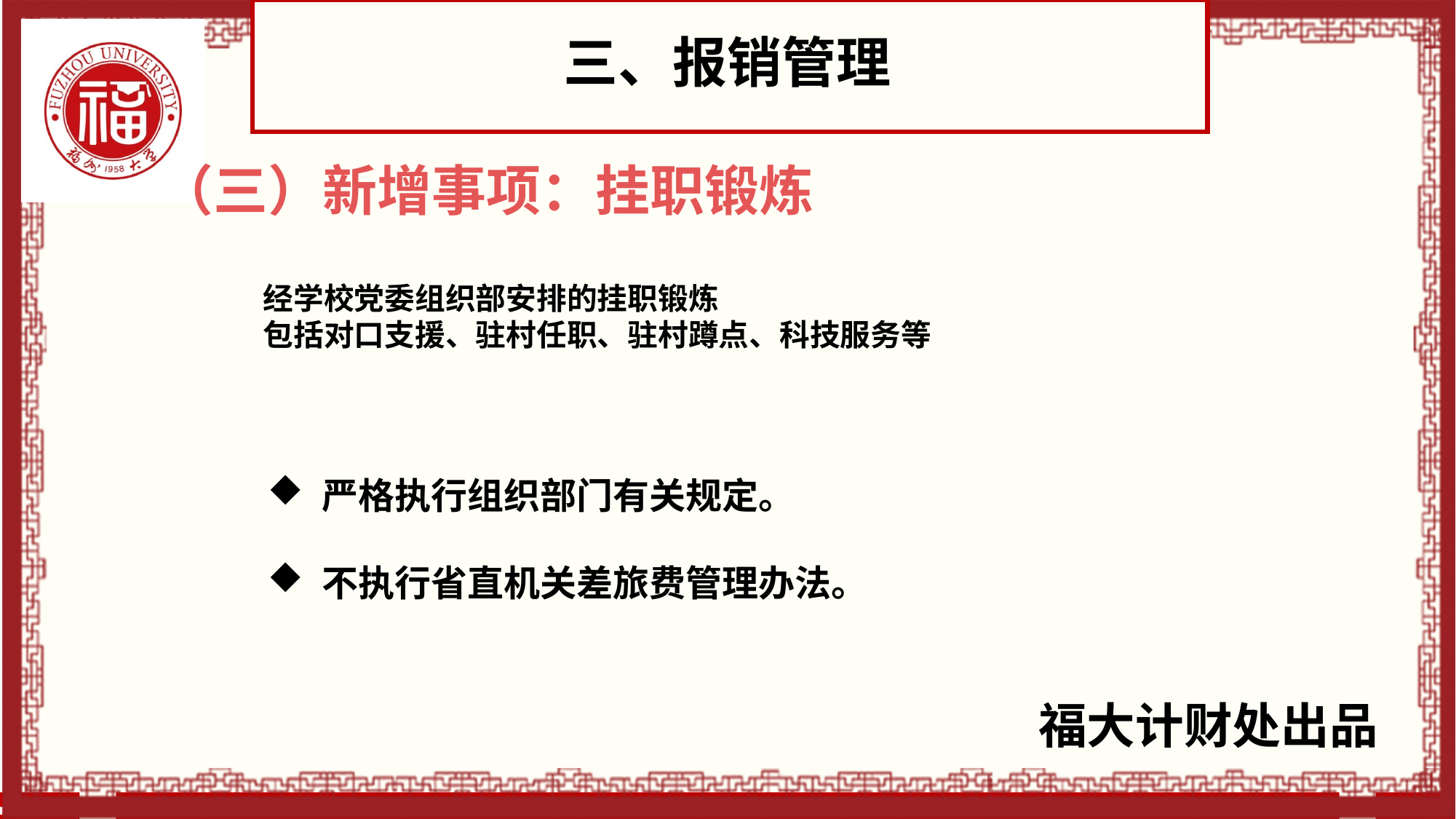

三、报销管理
（三）新增事项：挂职锻炼
经学校党委组织部安排的挂职锻炼
包括对口支援、驻村任职、驻村蹲点、科技服务等
严格执行组织部门有关规定。
不执行省直机关差旅费管理办法。

17